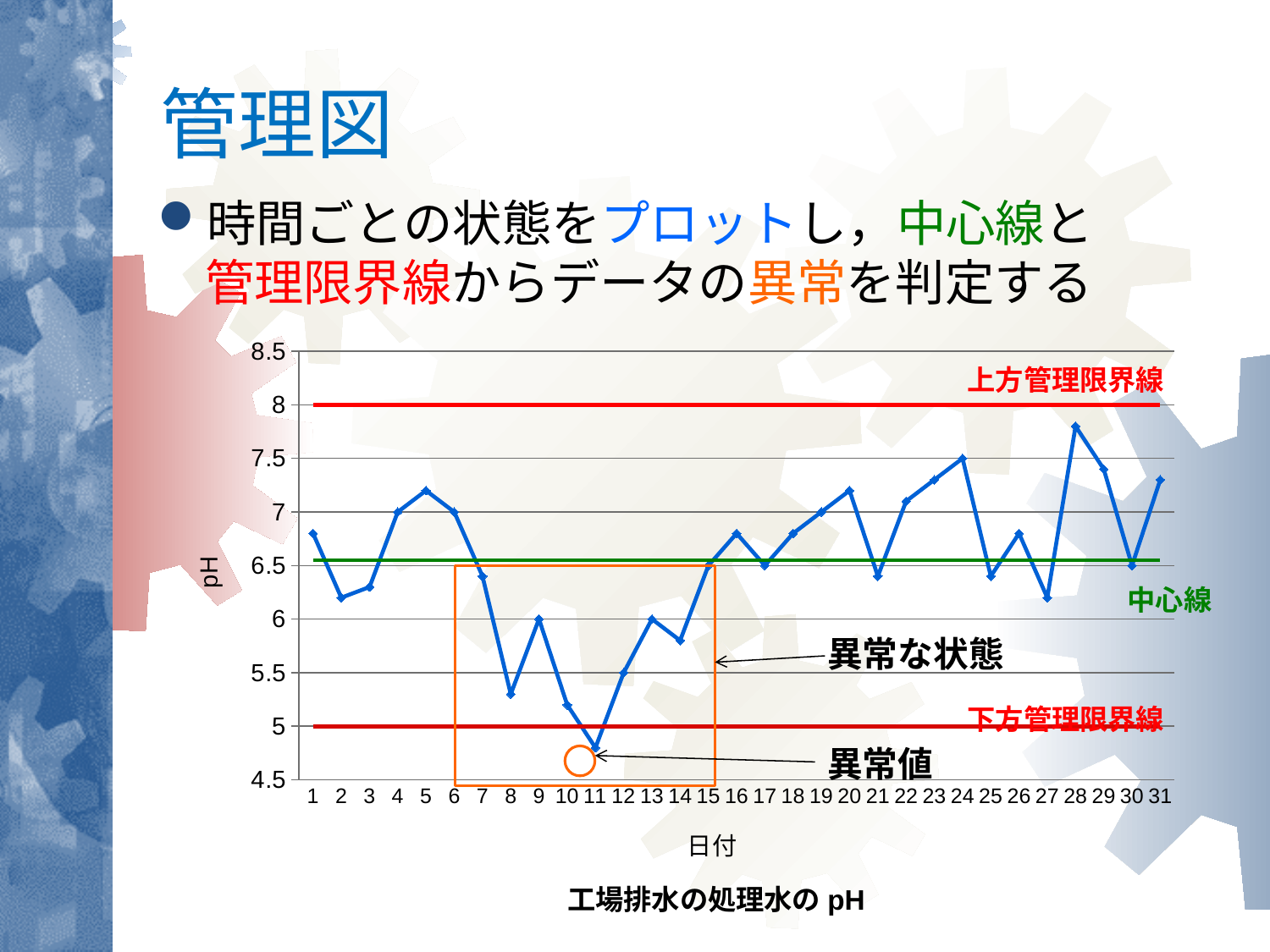

# 管理図
時間ごとの状態をプロットし，中心線と　　管理限界線からデータの異常を判定する

### Chart

| Category | pH | 下方管理限界 | 上方管理限界 | 平均値 |
|---|---|---|---|---|
| 41091 | 6.8 | 5.0 | 8.0 | 6.55 |
| 41092 | 6.2 | 5.0 | 8.0 | 6.55 |
| 41093 | 6.3 | 5.0 | 8.0 | 6.55 |
| 41094 | 7.0 | 5.0 | 8.0 | 6.55 |
| 41095 | 7.2 | 5.0 | 8.0 | 6.55 |
| 41096 | 7.0 | 5.0 | 8.0 | 6.55 |
| 41097 | 6.4 | 5.0 | 8.0 | 6.55 |
| 41098 | 5.3 | 5.0 | 8.0 | 6.55 |
| 41099 | 6.0 | 5.0 | 8.0 | 6.55 |
| 41100 | 5.2 | 5.0 | 8.0 | 6.55 |
| 41101 | 4.8 | 5.0 | 8.0 | 6.55 |
| 41102 | 5.5 | 5.0 | 8.0 | 6.55 |
| 41103 | 6.0 | 5.0 | 8.0 | 6.55 |
| 41104 | 5.8 | 5.0 | 8.0 | 6.55 |
| 41105 | 6.5 | 5.0 | 8.0 | 6.55 |
| 41106 | 6.8 | 5.0 | 8.0 | 6.55 |
| 41107 | 6.5 | 5.0 | 8.0 | 6.55 |
| 41108 | 6.8 | 5.0 | 8.0 | 6.55 |
| 41109 | 7.0 | 5.0 | 8.0 | 6.55 |
| 41110 | 7.2 | 5.0 | 8.0 | 6.55 |
| 41111 | 6.4 | 5.0 | 8.0 | 6.55 |
| 41112 | 7.1 | 5.0 | 8.0 | 6.55 |
| 41113 | 7.3 | 5.0 | 8.0 | 6.55 |
| 41114 | 7.5 | 5.0 | 8.0 | 6.55 |
| 41115 | 6.4 | 5.0 | 8.0 | 6.55 |
| 41116 | 6.8 | 5.0 | 8.0 | 6.55 |
| 41117 | 6.2 | 5.0 | 8.0 | 6.55 |
| 41118 | 7.8 | 5.0 | 8.0 | 6.55 |
| 41119 | 7.4 | 5.0 | 8.0 | 6.55 |
| 41120 | 6.5 | 5.0 | 8.0 | 6.55 |
| 41121 | 7.3 | 5.0 | 8.0 | 6.55 |
上方管理限界線

中心線
異常な状態

下方管理限界線
異常値

工場排水の処理水のpH